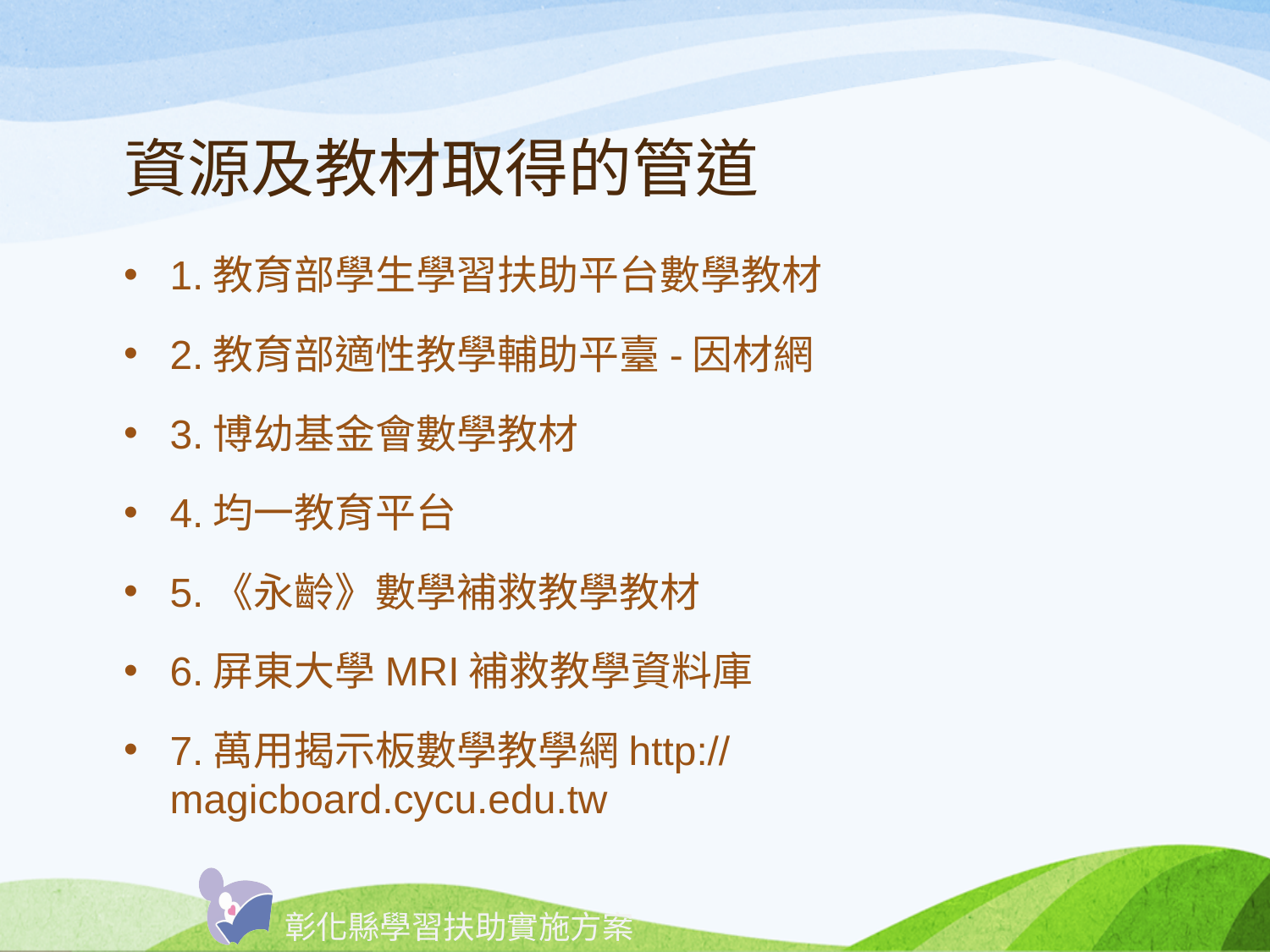

# 資源及教材取得的管道
1.教育部學生學習扶助平台數學教材
2.教育部適性教學輔助平臺-因材網
3.博幼基金會數學教材
4.均一教育平台
5.《永齡》數學補救教學教材
6.屏東大學MRI補救教學資料庫
7.萬用揭示板數學教學網http://magicboard.cycu.edu.tw